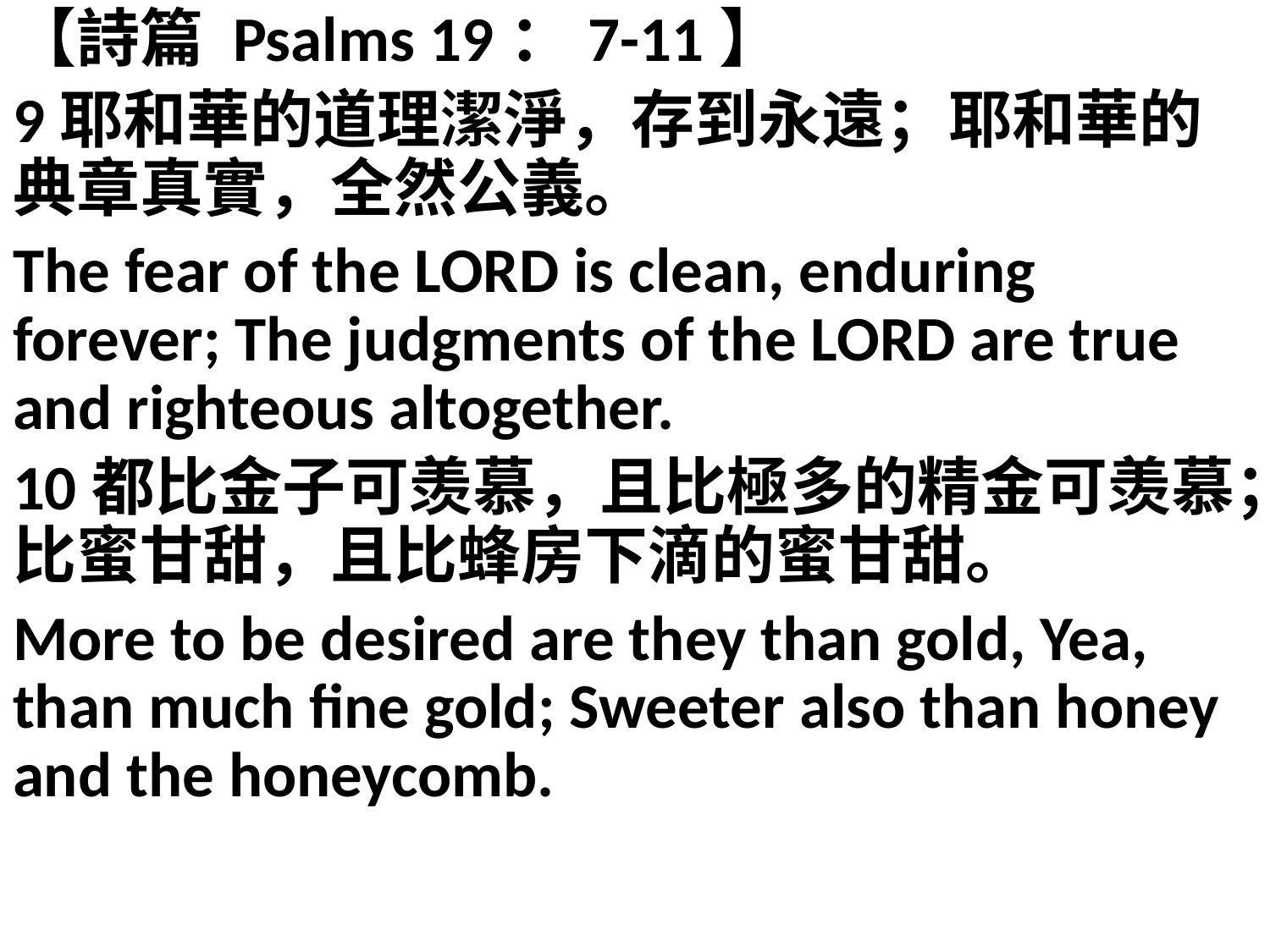

【詩篇 Psalms 19：7-11】
9耶和華的道理潔淨，存到永遠；耶和華的典章真實，全然公義。
The fear of the LORD is clean, enduring forever; The judgments of the LORD are true and righteous altogether.
10都比金子可羡慕，且比極多的精金可羡慕；比蜜甘甜，且比蜂房下滴的蜜甘甜。
More to be desired are they than gold, Yea, than much fine gold; Sweeter also than honey and the honeycomb.